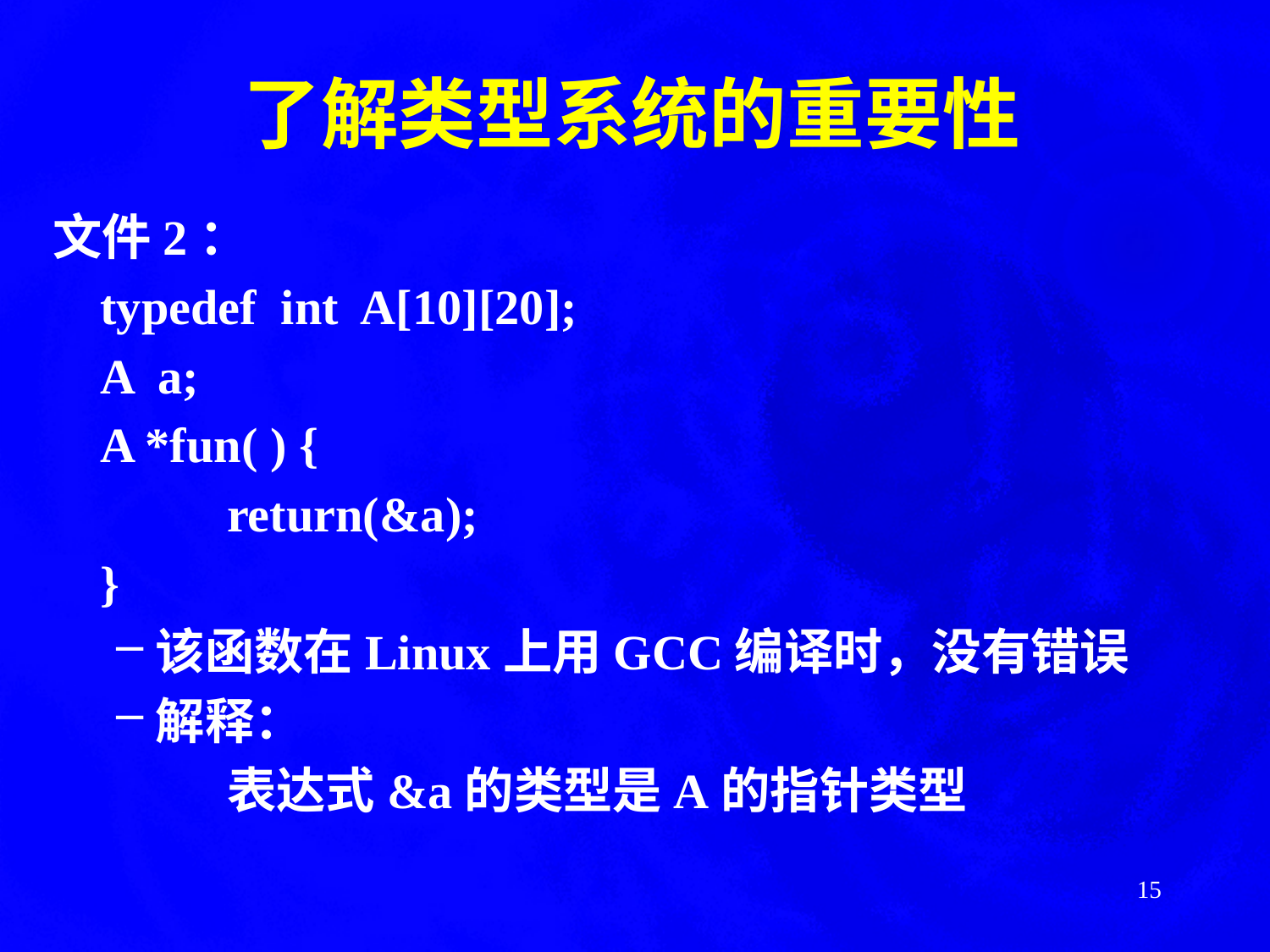

# 了解类型系统的重要性
文件2：
	typedef  int  A[10][20];
	A  a;
 	A *fun( ) {
		return(&a);
	}
该函数在Linux上用GCC编译时，没有错误
解释：
		表达式&a的类型是A的指针类型
15